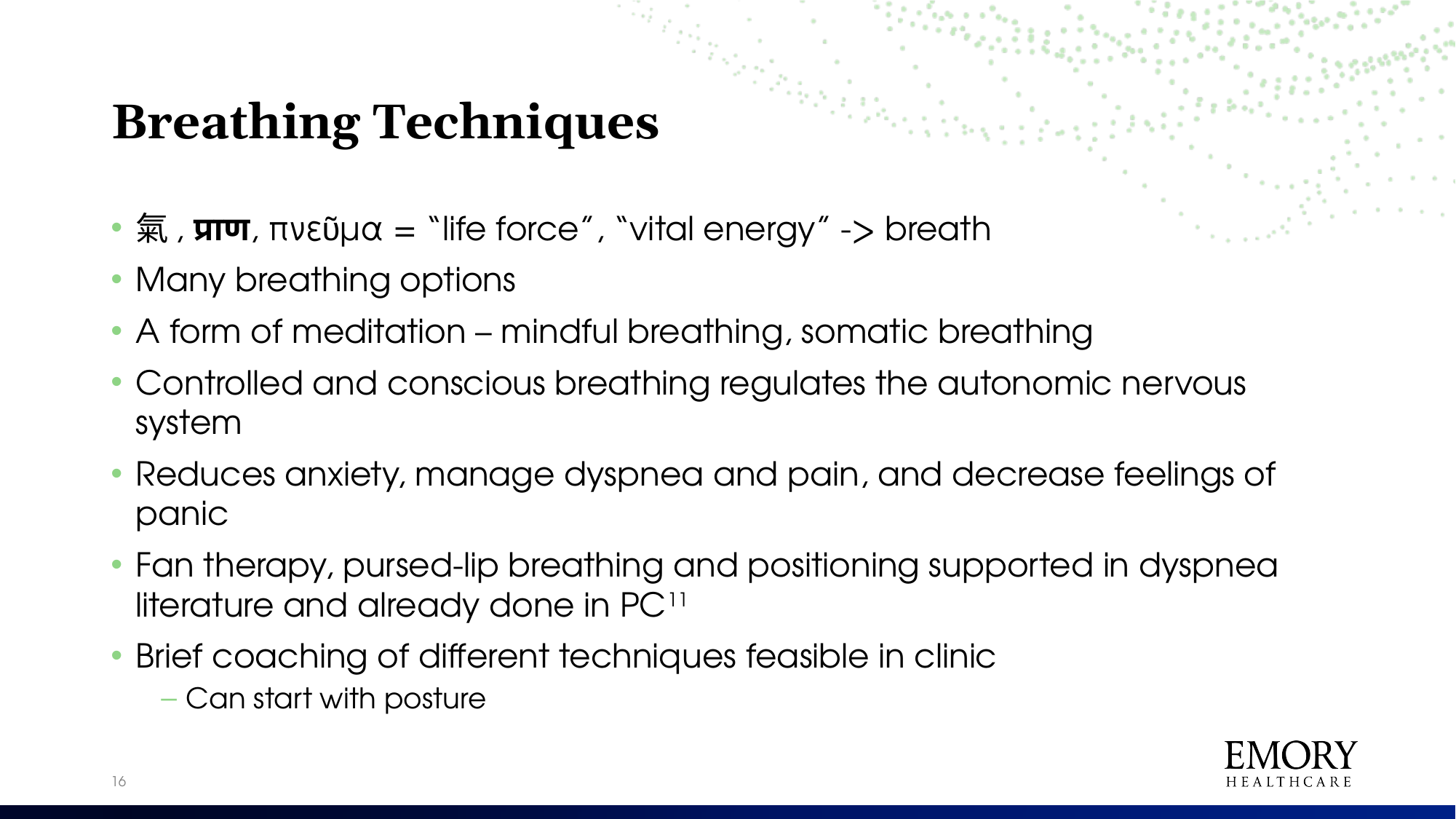

# Breathing Techniques
氣, प्राण, πνεῦμα = “life force”, “vital energy” -> breath
Many breathing options
A form of meditation – mindful breathing, somatic breathing
Controlled and conscious breathing regulates the autonomic nervous system
Reduces anxiety, manage dyspnea and pain, and decrease feelings of panic
Fan therapy, pursed-lip breathing and positioning supported in dyspnea literature and already done in PC11
Brief coaching of different techniques feasible in clinic
Can start with posture